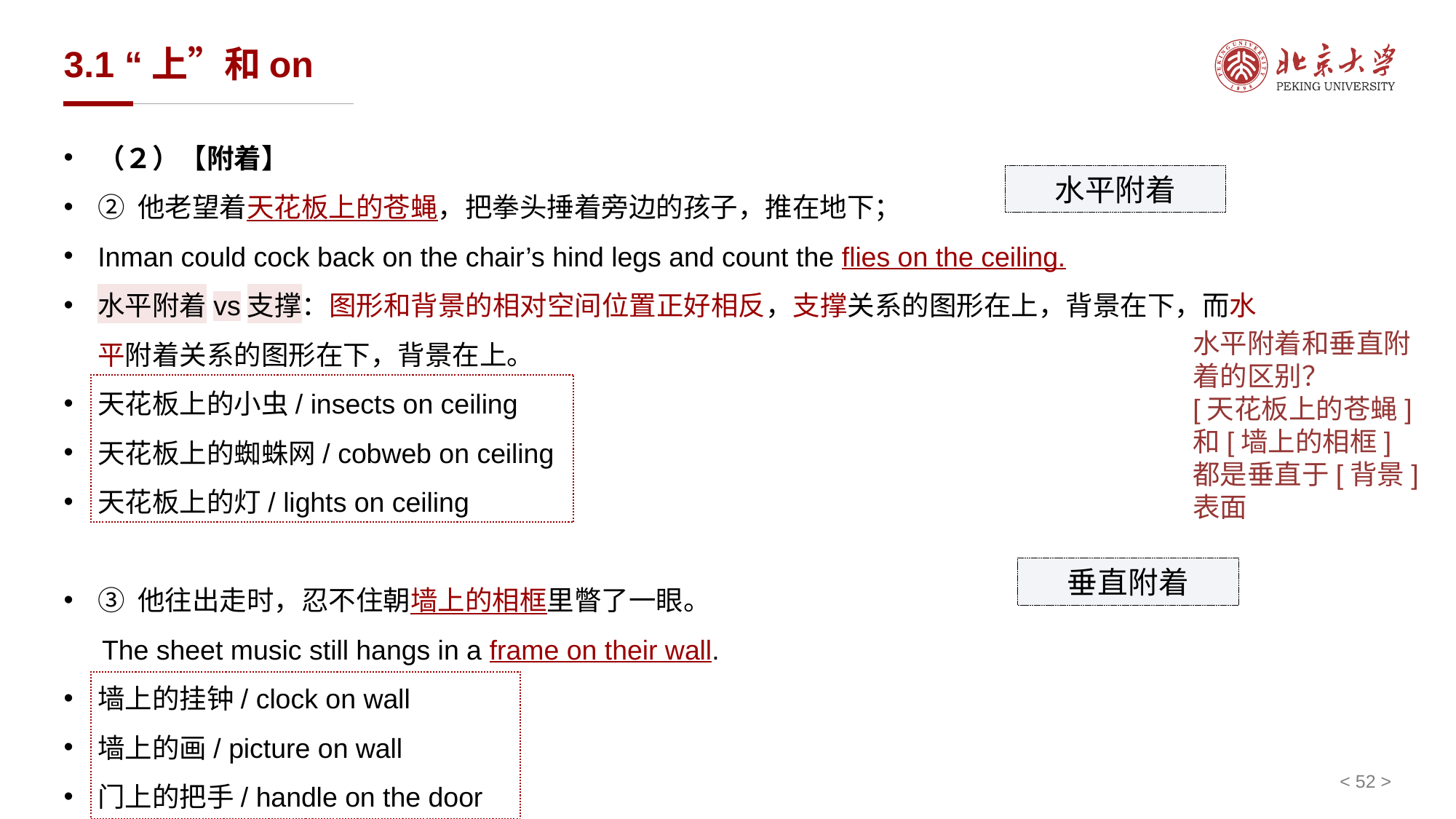

# 3.1 “上”和on
（２）【附着】
② 他老望着天花板上的苍蝇，把拳头捶着旁边的孩子，推在地下；
Inman could cock back on the chair’s hind legs and count the flies on the ceiling.
水平附着vs支撑：图形和背景的相对空间位置正好相反，支撑关系的图形在上，背景在下，而水平附着关系的图形在下，背景在上。
天花板上的小虫/ insects on ceiling
天花板上的蜘蛛网/ cobweb on ceiling
天花板上的灯/ lights on ceiling

③ 他往出走时，忍不住朝墙上的相框里瞥了一眼。
     The sheet music still hangs in a frame on their wall.
墙上的挂钟/ clock on wall
墙上的画/ picture on wall
门上的把手/ handle on the door
水平附着
水平附着和垂直附着的区别？
[天花板上的苍蝇]和[墙上的相框]都是垂直于[背景]表面

垂直附着

< 52 >